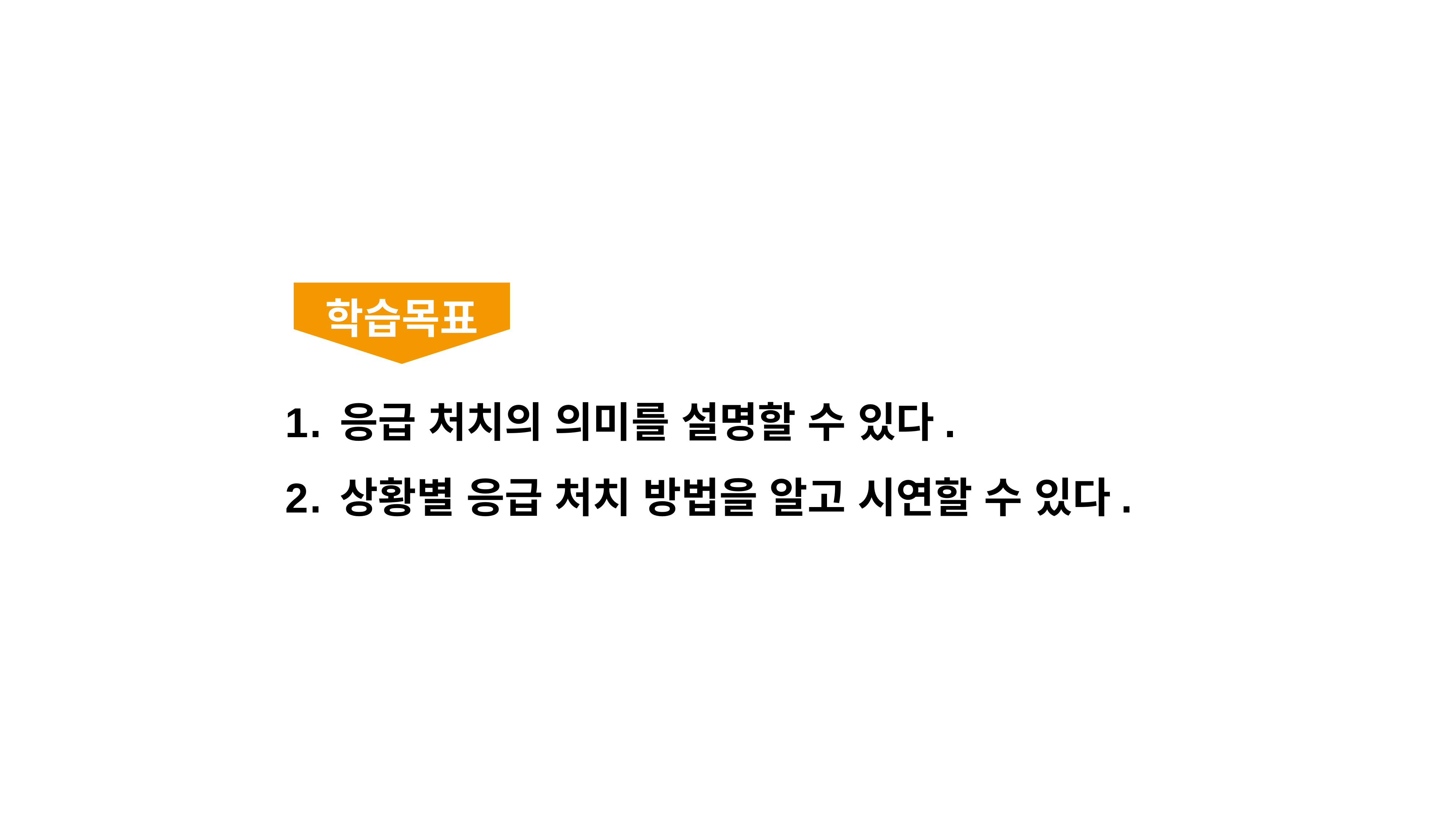

학습목표
응급 처치의 의미를 설명할 수 있다.
상황별 응급 처치 방법을 알고 시연할 수 있다.